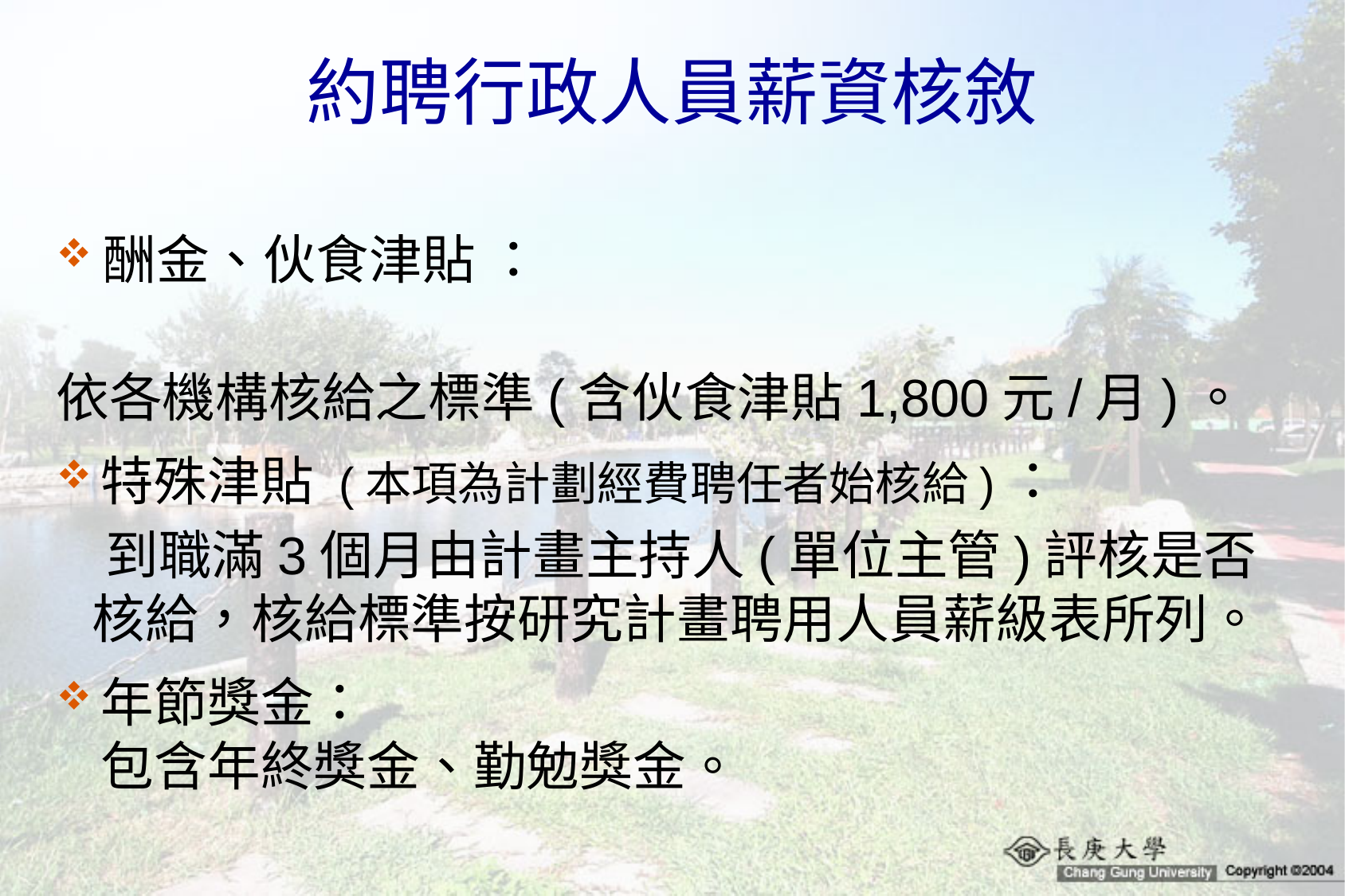

# 約聘行政人員薪資核敘
酬金、伙食津貼 ：
   依各機構核給之標準(含伙食津貼1,800元/月)。
特殊津貼 (本項為計劃經費聘任者始核給)：
   到職滿3個月由計畫主持人(單位主管)評核是否
   核給，核給標準按研究計畫聘用人員薪級表所列。
年節獎金：
包含年終獎金、勤勉獎金。